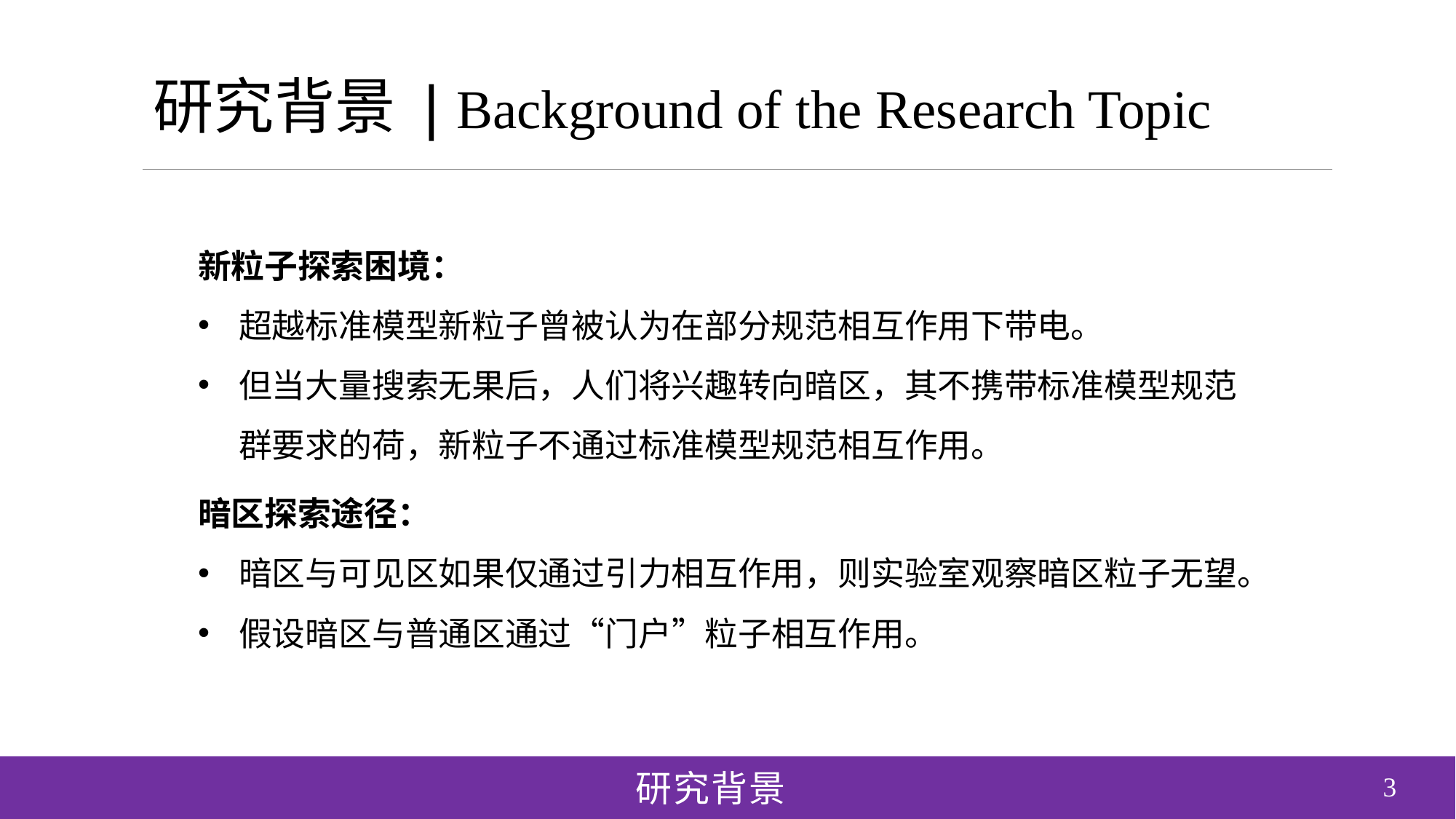

研究背景 | Background of the Research Topic

新粒子探索困境：
超越标准模型新粒子曾被认为在部分规范相互作用下带电。
但当大量搜索无果后，人们将兴趣转向暗区，其不携带标准模型规范群要求的荷，新粒子不通过标准模型规范相互作用。
暗区探索途径：
暗区与可见区如果仅通过引力相互作用，则实验室观察暗区粒子无望。
假设暗区与普通区通过“门户”粒子相互作用。

研究背景

3